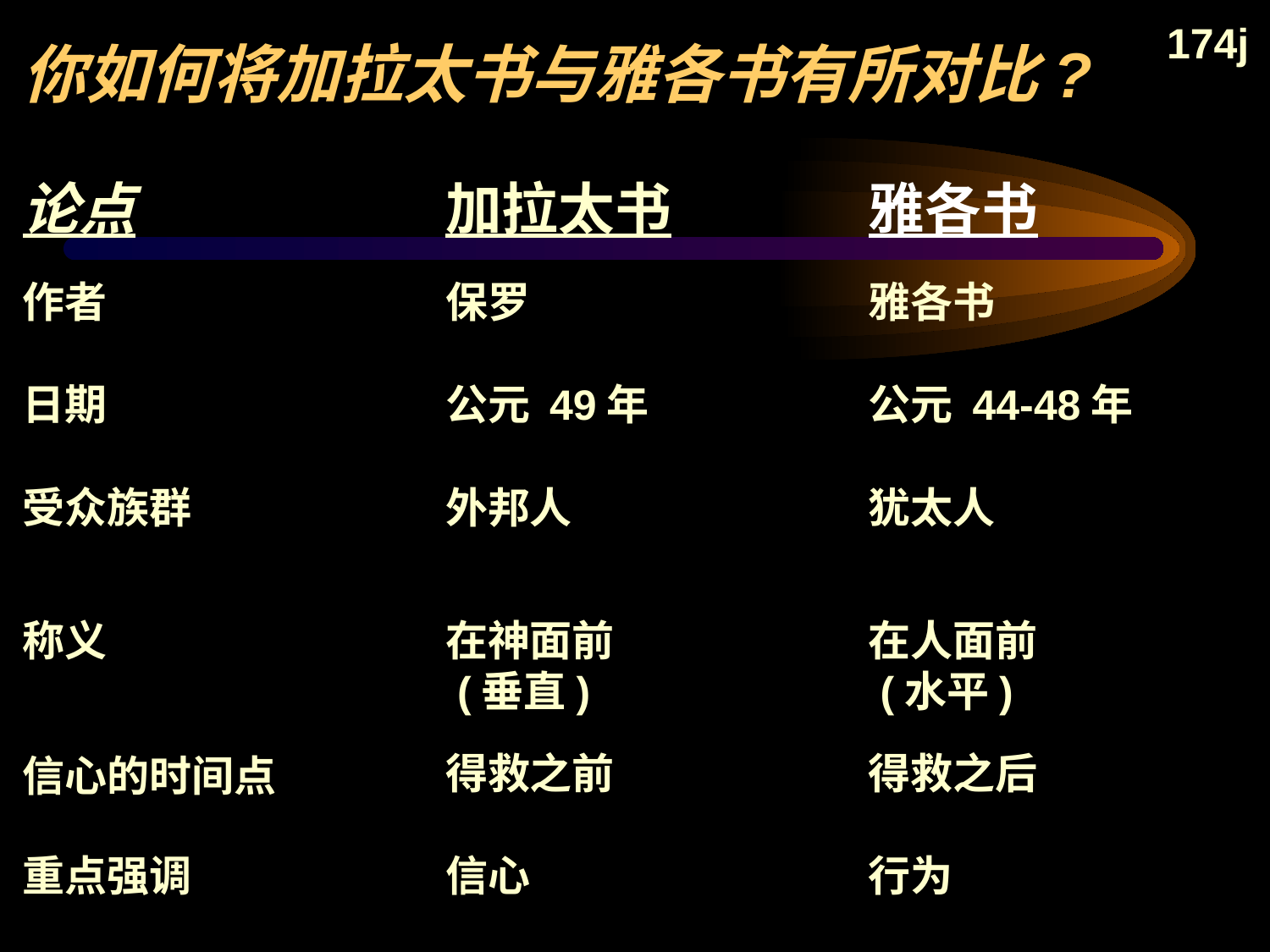

174j
# 你如何将加拉太书与雅各书有所对比?

论点

加拉太书

雅各书

作者

保罗

雅各书

日期

公元 49年

公元 44-48年

受众族群

外邦人

犹太人

称义

在神面前
 (垂直)

在人面前
 (水平)

信心的时间点

得救之前

得救之后

重点强调

信心

行为